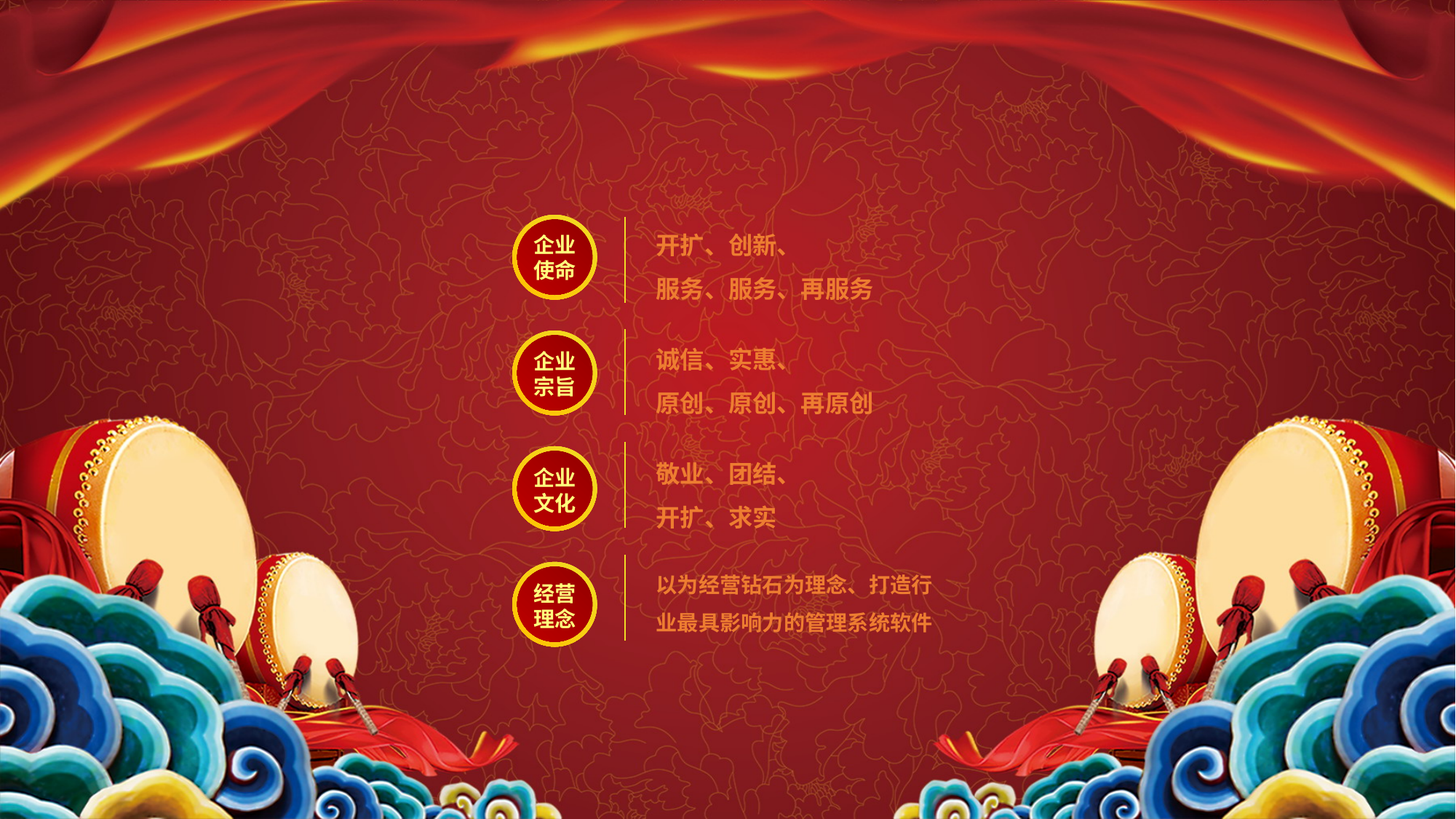

开扩、创新、
服务、服务、再服务

企业
使命
诚信、实惠、
原创、原创、再原创

企业宗旨
敬业、团结、
开扩、求实

企业
文化
以为经营钻石为理念、打造行业最具影响力的管理系统软件

经营
理念